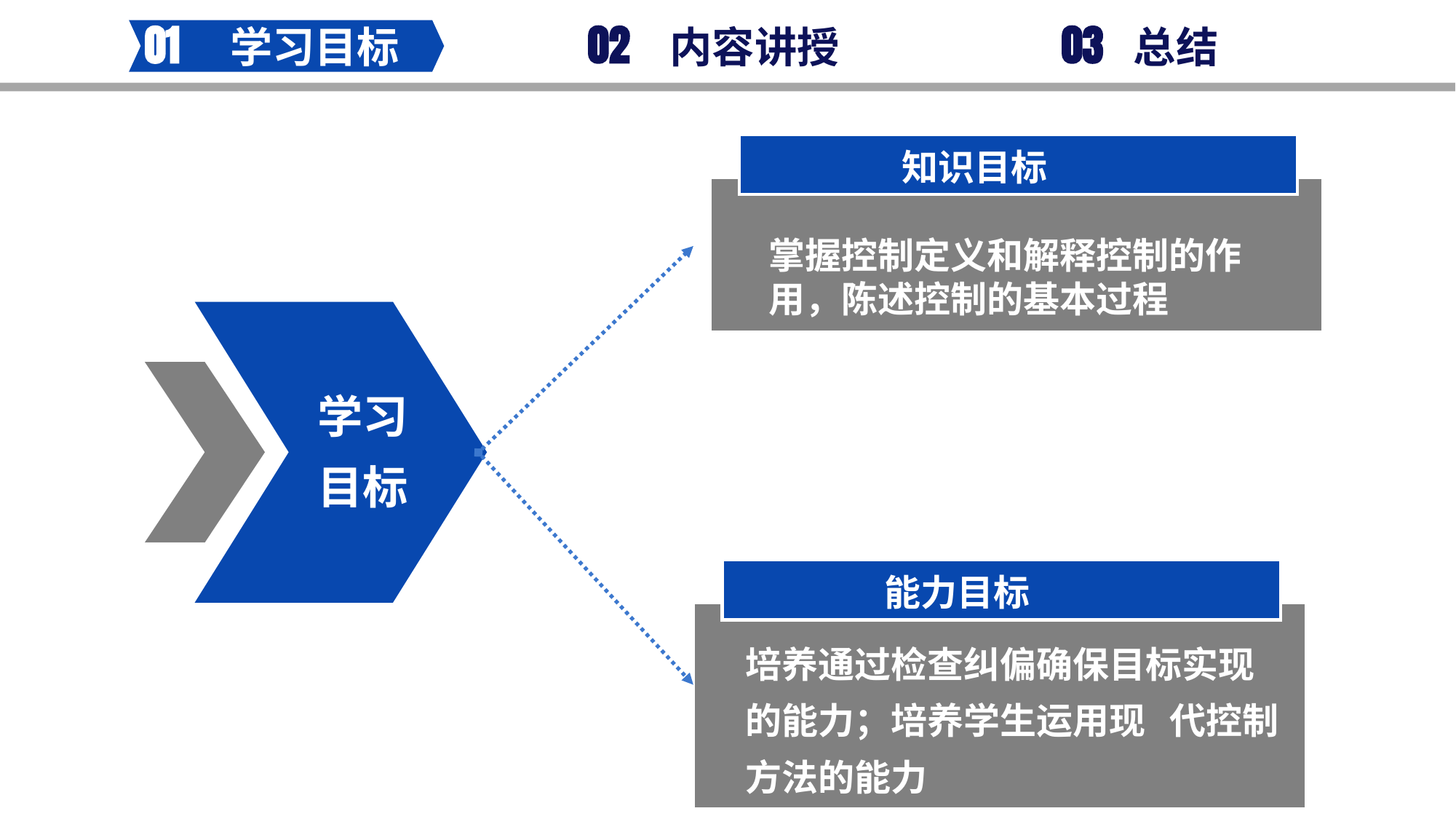

02   内容讲授
03  总结

01    学习目标

知识目标

掌握控制定义和解释控制的作用，陈述控制的基本过程

学习目标

能力目标

培养通过检查纠偏确保目标实现的能力；培养学生运用现   代控制方法的能力